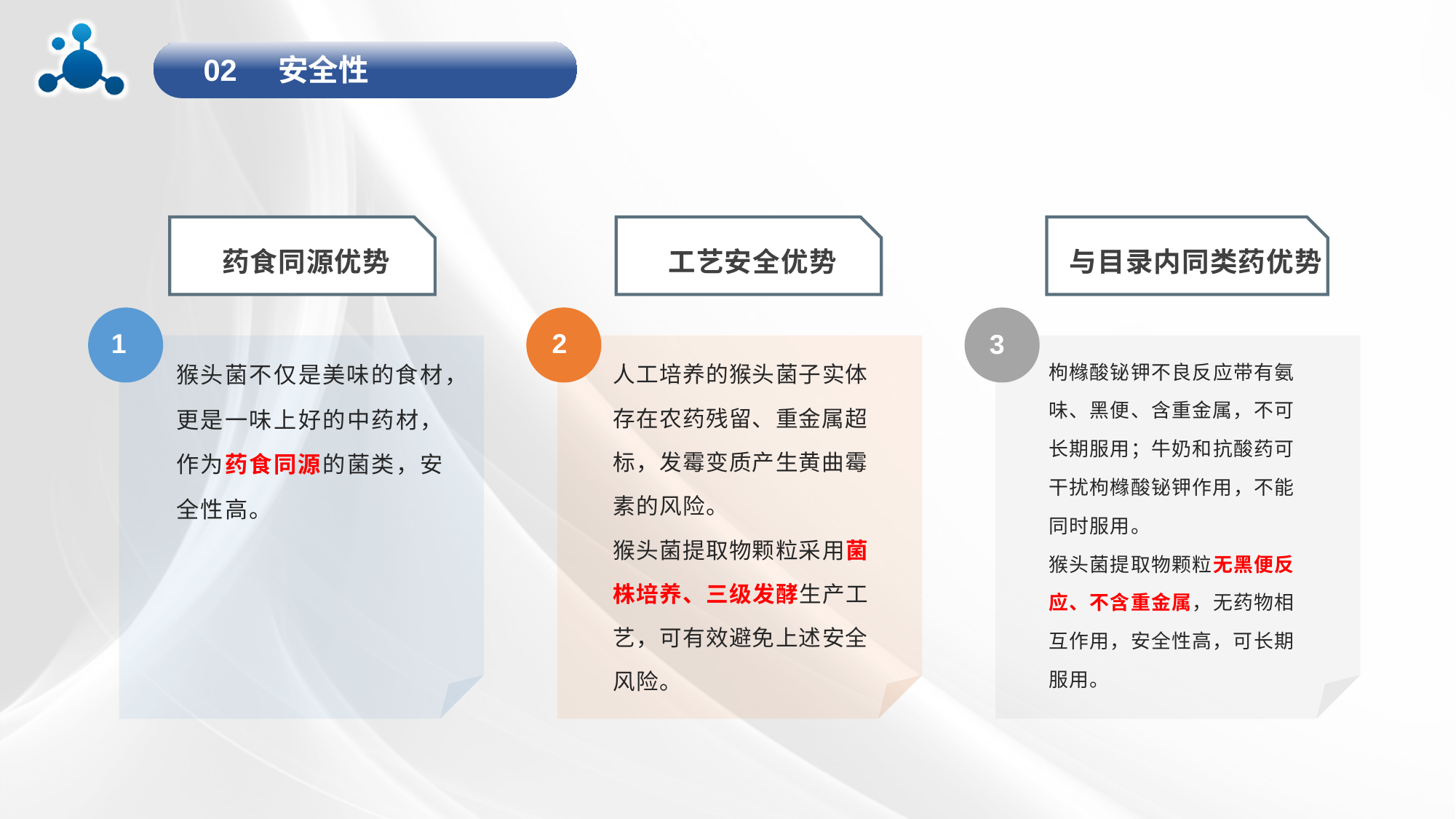

02    安全性

  药食同源优势

  工艺安全优势

 与目录内同类药优势

1
2
3

  猴头菌不仅是美味的食材，
  更是一味上好的中药材，
  作为药食同源的菌类，安
  全性高。
  人工培养的猴头菌子实体
  存在农药残留、重金属超
  标，发霉变质产生黄曲霉
  素的风险。
  猴头菌提取物颗粒采用菌
  株培养、三级发酵生产工
  艺，可有效避免上述安全
  风险。
  枸橼酸铋钾不良反应带有氨
  味、黑便、含重金属，不可
  长期服用；牛奶和抗酸药可
  干扰枸橼酸铋钾作用，不能
  同时服用。
  猴头菌提取物颗粒无黑便反
  应、不含重金属，无药物相
  互作用，安全性高，可长期
  服用。
.